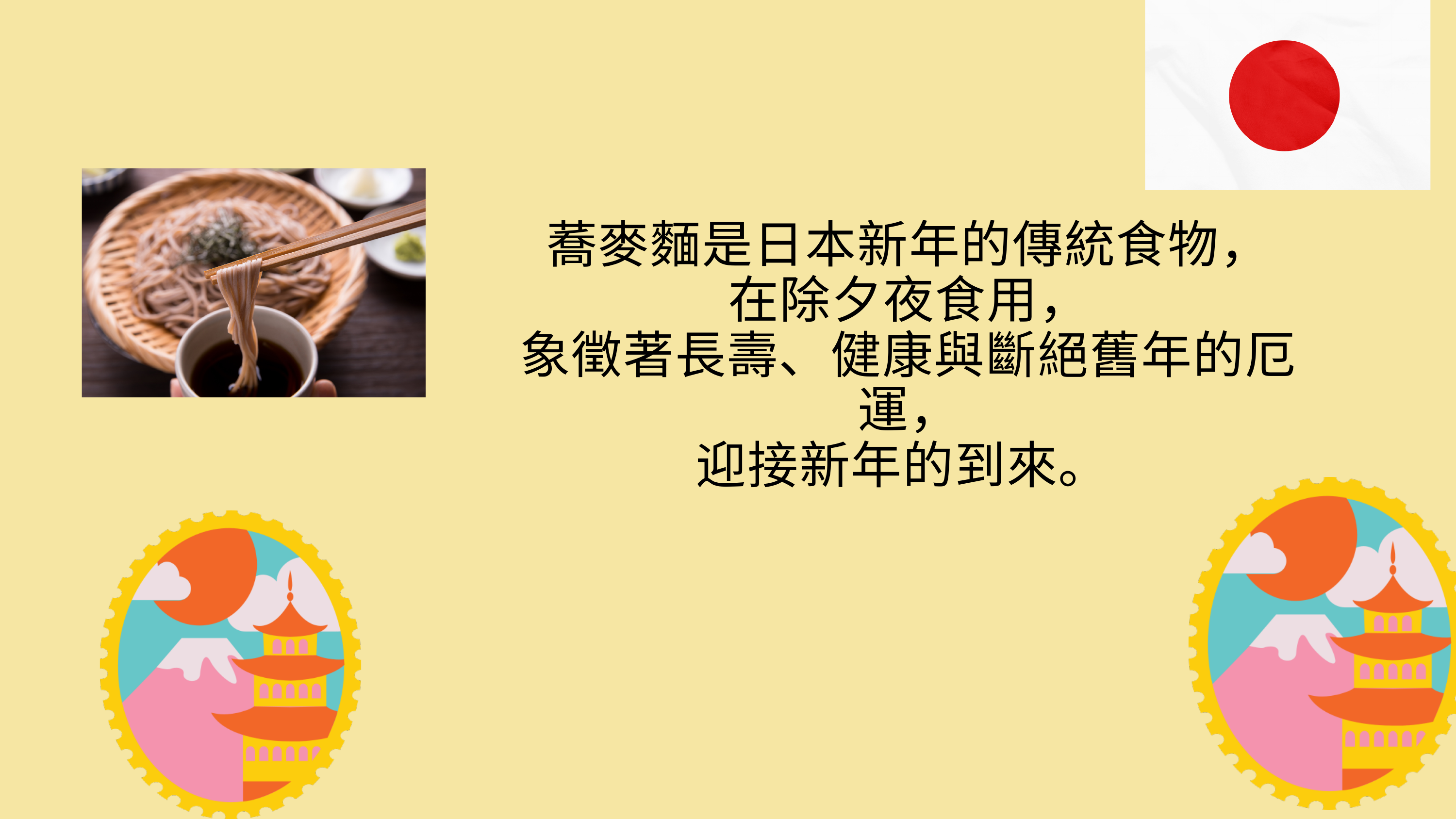

蕎麥麵是日本新年的傳統食物，
在除夕夜食用，
象徵著長壽、健康與斷絕舊年的厄運，
迎接新年的到來。